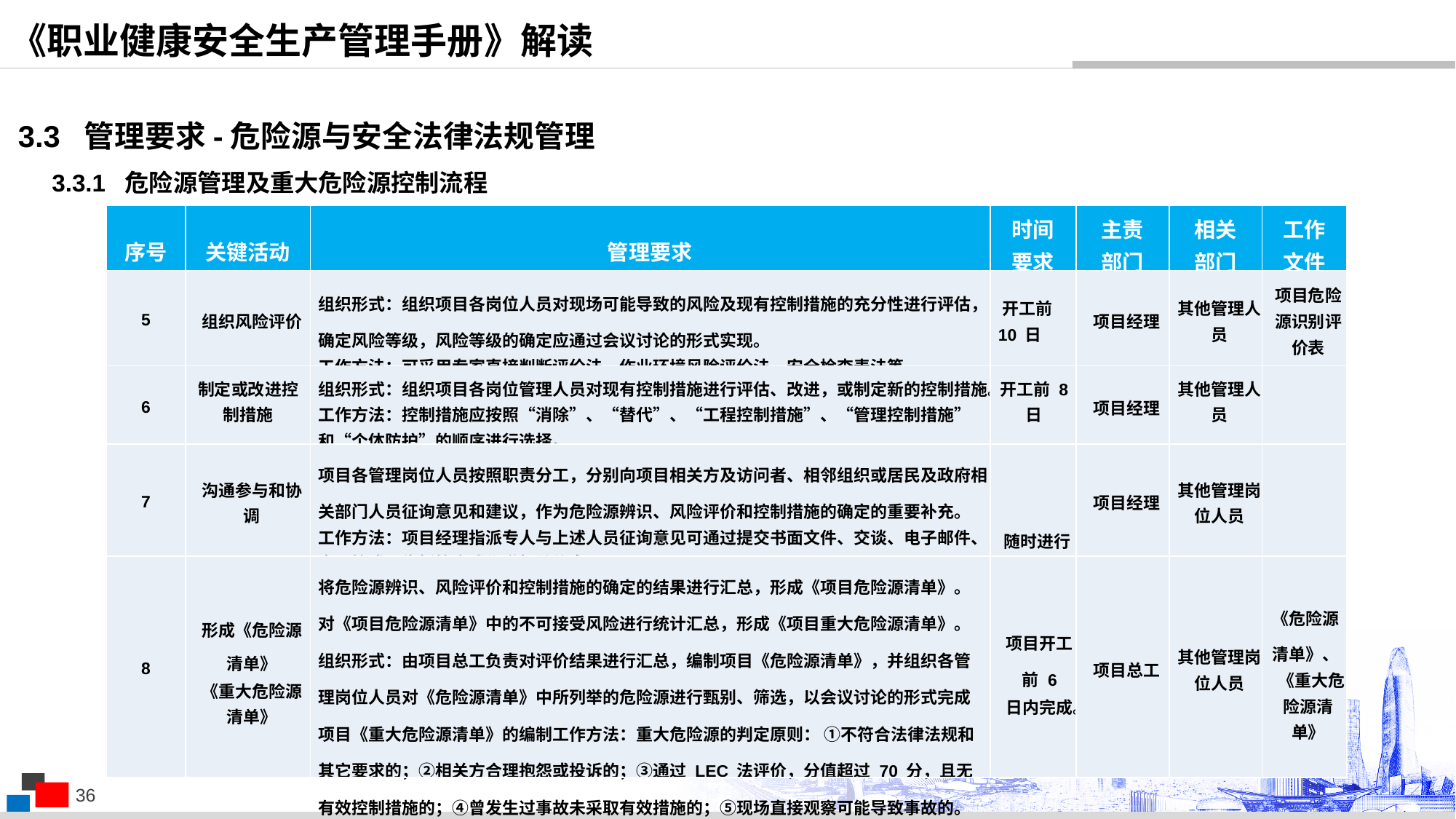

《职业健康安全生产管理手册》解读
3.3  管理要求-危险源与安全法律法规管理
3.3.1  危险源管理及重大危险源控制流程
| 序号 | 关键活动 | 管理要求 | 时间 要求 | 主责 部门 | 相关 部门 | 工作 文件 |
| --- | --- | --- | --- | --- | --- | --- |
| 5 | 组织风险评价 | 组织形式：组织项目各岗位人员对现场可能导致的风险及现有控制措施的充分性进行评估，确定风险等级，风险等级的确定应通过会议讨论的形式实现。 工作方法：可采用专家直接判断评价法、作业环境风险评价法、安全检查表法等。 | 开工前 10 日 | 项目经理 | 其他管理人员 | 项目危险源识别评价表 |
| 6 | 制定或改进控制措施 | 组织形式：组织项目各岗位管理人员对现有控制措施进行评估、改进，或制定新的控制措施。 工作方法：控制措施应按照“消除”、“替代”、“工程控制措施”、“管理控制措施” 和“个体防护”的顺序进行选择。 | 开工前 8 日 | 项目经理 | 其他管理人员 |  |
| 7 | 沟通参与和协调 | 项目各管理岗位人员按照职责分工，分别向项目相关方及访问者、相邻组织或居民及政府相关部门人员征询意见和建议，作为危险源辨识、风险评价和控制措施的确定的重要补充。 工作方法：项目经理指派专人与上述人员征询意见可通过提交书面文件、交谈、电子邮件、意见箱或公告板等方式传递相关信息。 | 随时进行 | 项目经理 | 其他管理岗位人员 |  |
| 8 | 形成《危险源清单》 《重大危险源清单》 | 将危险源辨识、风险评价和控制措施的确定的结果进行汇总，形成《项目危险源清单》。 对《项目危险源清单》中的不可接受风险进行统计汇总，形成《项目重大危险源清单》。 组织形式：由项目总工负责对评价结果进行汇总，编制项目《危险源清单》，并组织各管理岗位人员对《危险源清单》中所列举的危险源进行甄别、筛选，以会议讨论的形式完成项目《重大危险源清单》的编制工作方法：重大危险源的判定原则： ①不符合法律法规和其它要求的；②相关方合理抱怨或投诉的；③通过 LEC 法评价，分值超过 70 分，且无有效控制措施的；④曾发生过事故未采取有效措施的；⑤现场直接观察可能导致事故的。 | 项目开工前 6 日内完成。 | 项目总工 | 其他管理岗位人员 | 《危险源清单》、 《重大危险源清单》 |